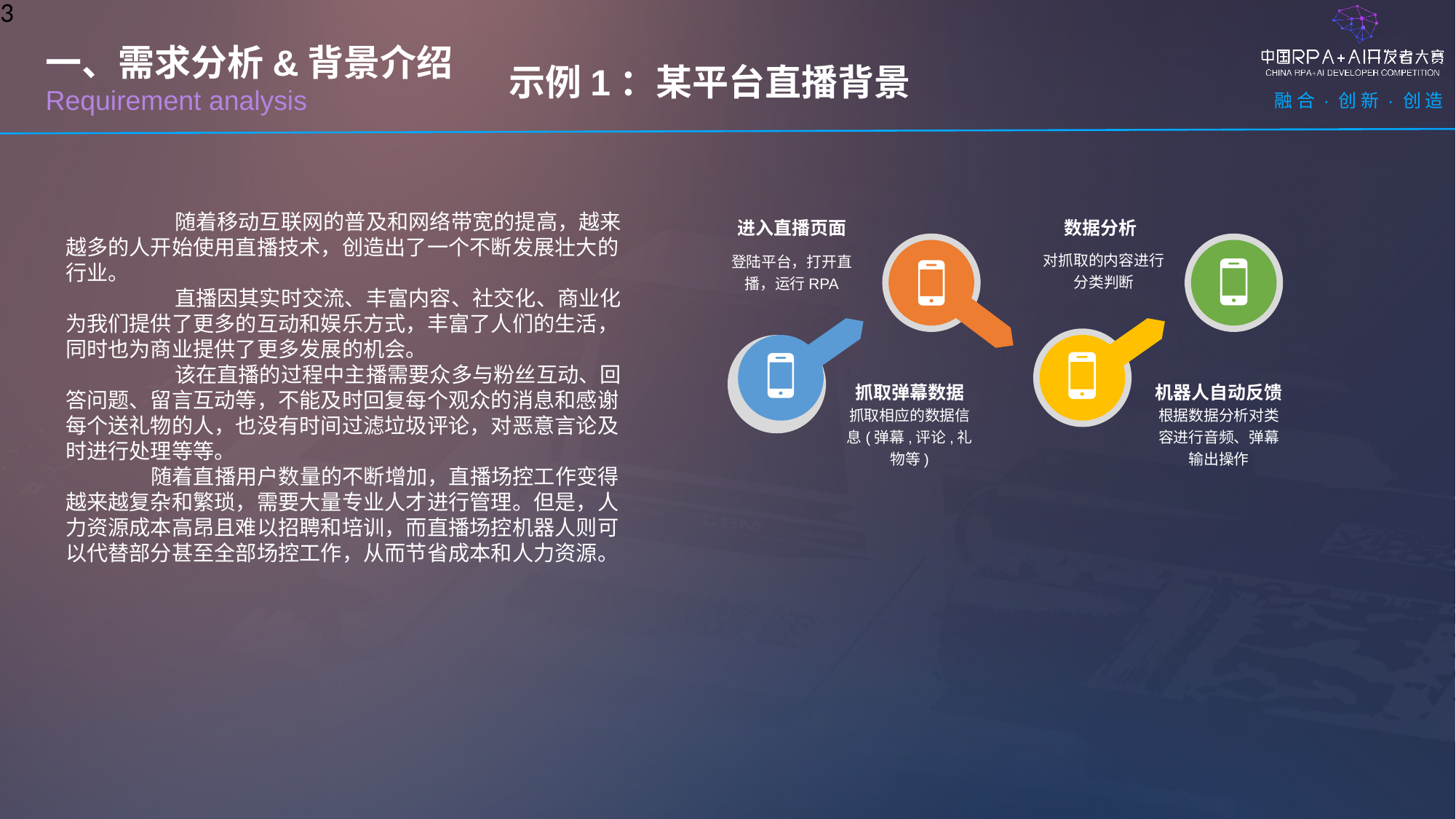

3
示例1：某平台直播背景
一、需求分析&背景介绍
Requirement analysis
	随着移动互联网的普及和网络带宽的提高，越来越多的人开始使用直播技术，创造出了一个不断发展壮大的行业。
	直播因其实时交流、丰富内容、社交化、商业化为我们提供了更多的互动和娱乐方式，丰富了人们的生活，同时也为商业提供了更多发展的机会。
	该在直播的过程中主播需要众多与粉丝互动、回答问题、留言互动等，不能及时回复每个观众的消息和感谢每个送礼物的人，也没有时间过滤垃圾评论，对恶意言论及时进行处理等等。
                 随着直播用户数量的不断增加，直播场控工作变得越来越复杂和繁琐，需要大量专业人才进行管理。但是，人力资源成本高昂且难以招聘和培训，而直播场控机器人则可以代替部分甚至全部场控工作，从而节省成本和人力资源。
进入直播页面
登陆平台，打开直播，运行RPA
数据分析
对抓取的内容进行分类判断

抓取弹幕数据
机器人自动反馈
抓取相应的数据信息(弹幕,评论,礼物等)
根据数据分析对类容进行音频、弹幕输出操作